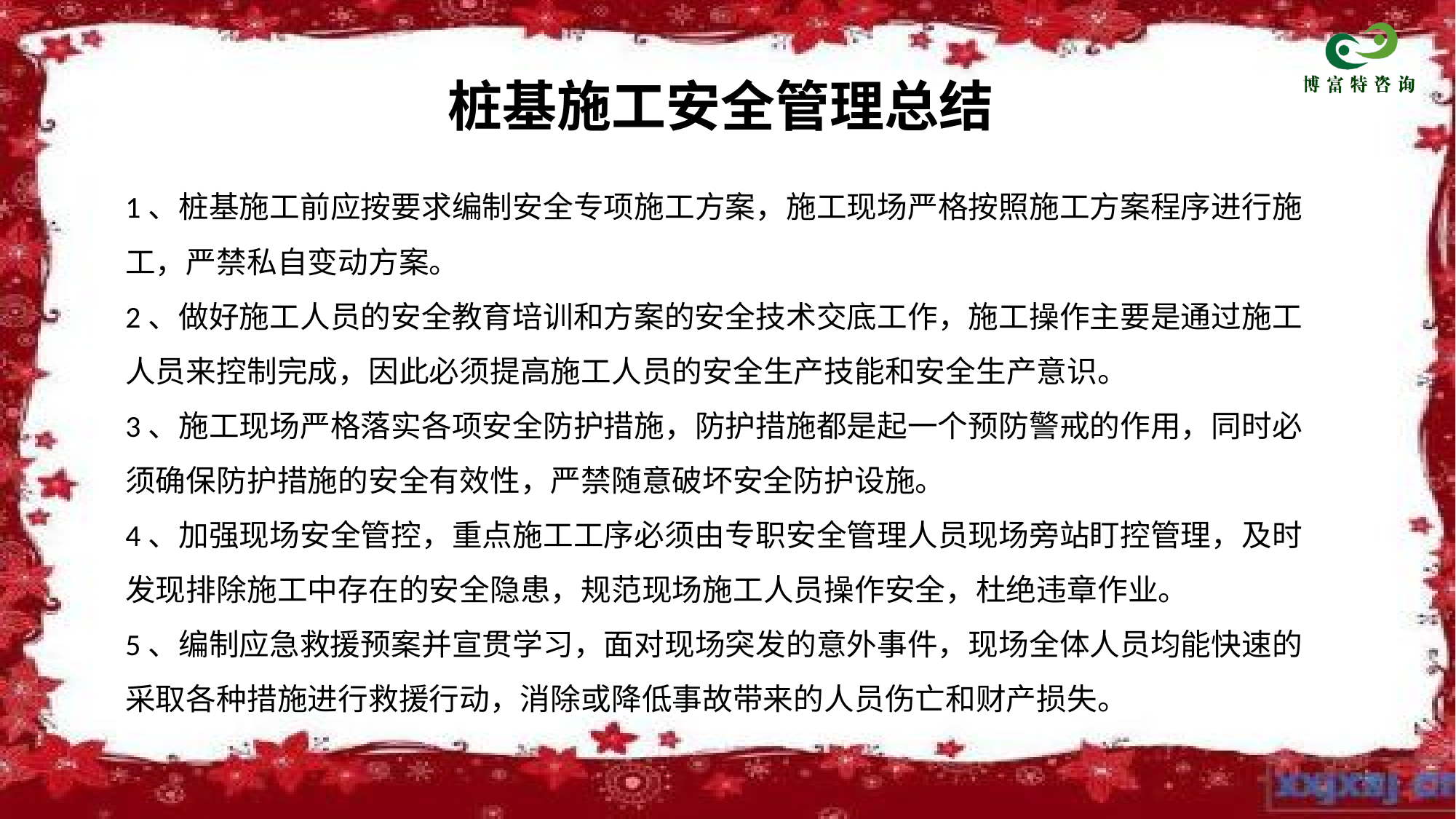

桩基施工安全管理总结
1、桩基施工前应按要求编制安全专项施工方案，施工现场严格按照施工方案程序进行施工，严禁私自变动方案。
2、做好施工人员的安全教育培训和方案的安全技术交底工作，施工操作主要是通过施工人员来控制完成，因此必须提高施工人员的安全生产技能和安全生产意识。
3、施工现场严格落实各项安全防护措施，防护措施都是起一个预防警戒的作用，同时必须确保防护措施的安全有效性，严禁随意破坏安全防护设施。
4、加强现场安全管控，重点施工工序必须由专职安全管理人员现场旁站盯控管理，及时发现排除施工中存在的安全隐患，规范现场施工人员操作安全，杜绝违章作业。
5、编制应急救援预案并宣贯学习，面对现场突发的意外事件，现场全体人员均能快速的采取各种措施进行救援行动，消除或降低事故带来的人员伤亡和财产损失。